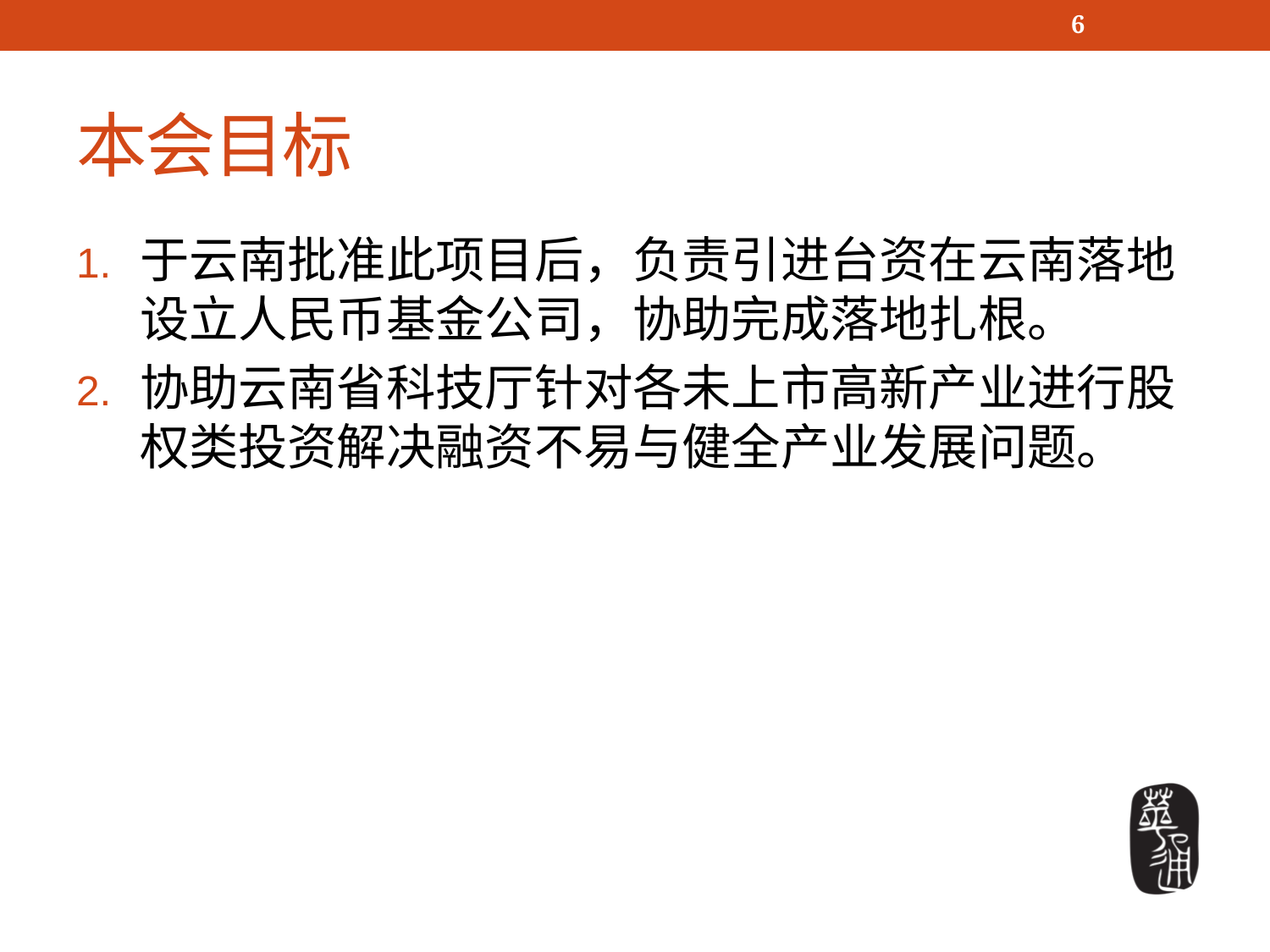

6
# 本会目标
于云南批准此项目后，负责引进台资在云南落地设立人民币基金公司，协助完成落地扎根。
协助云南省科技厅针对各未上市高新产业进行股权类投资解决融资不易与健全产业发展问题。